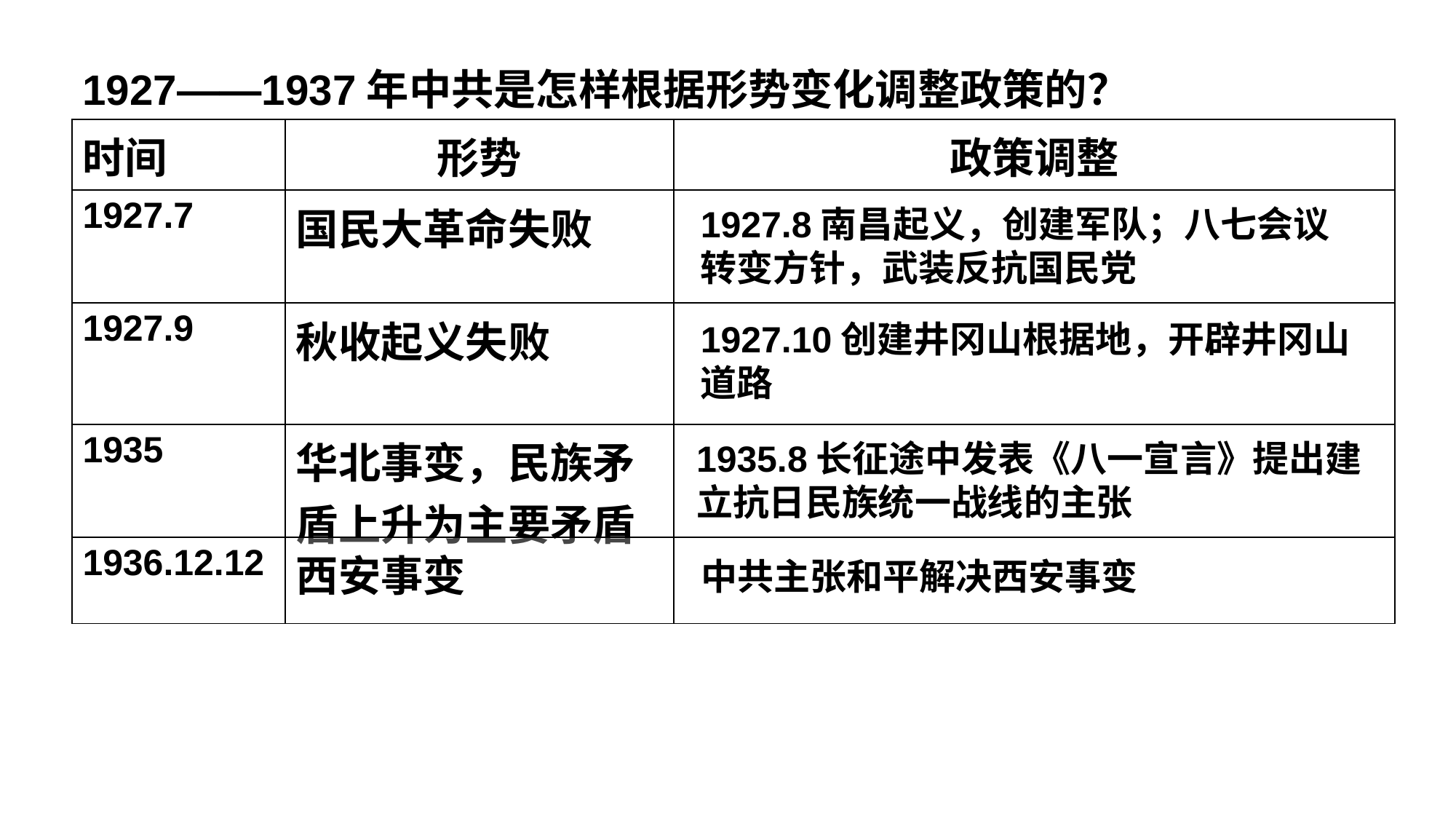

1927——1937年中共是怎样根据形势变化调整政策的？
| 时间 | 形势 | 政策调整 |
| --- | --- | --- |
| 1927.7 | 国民大革命失败 |  |
| 1927.9 | 秋收起义失败 |  |
| 1935 | 华北事变，民族矛盾上升为主要矛盾 |  |
| 1936.12.12 | 西安事变 |  |

1927.8南昌起义，创建军队；八七会议转变方针，武装反抗国民党

1927.10创建井冈山根据地，开辟井冈山道路
1935.8长征途中发表《八一宣言》提出建立抗日民族统一战线的主张
中共主张和平解决西安事变